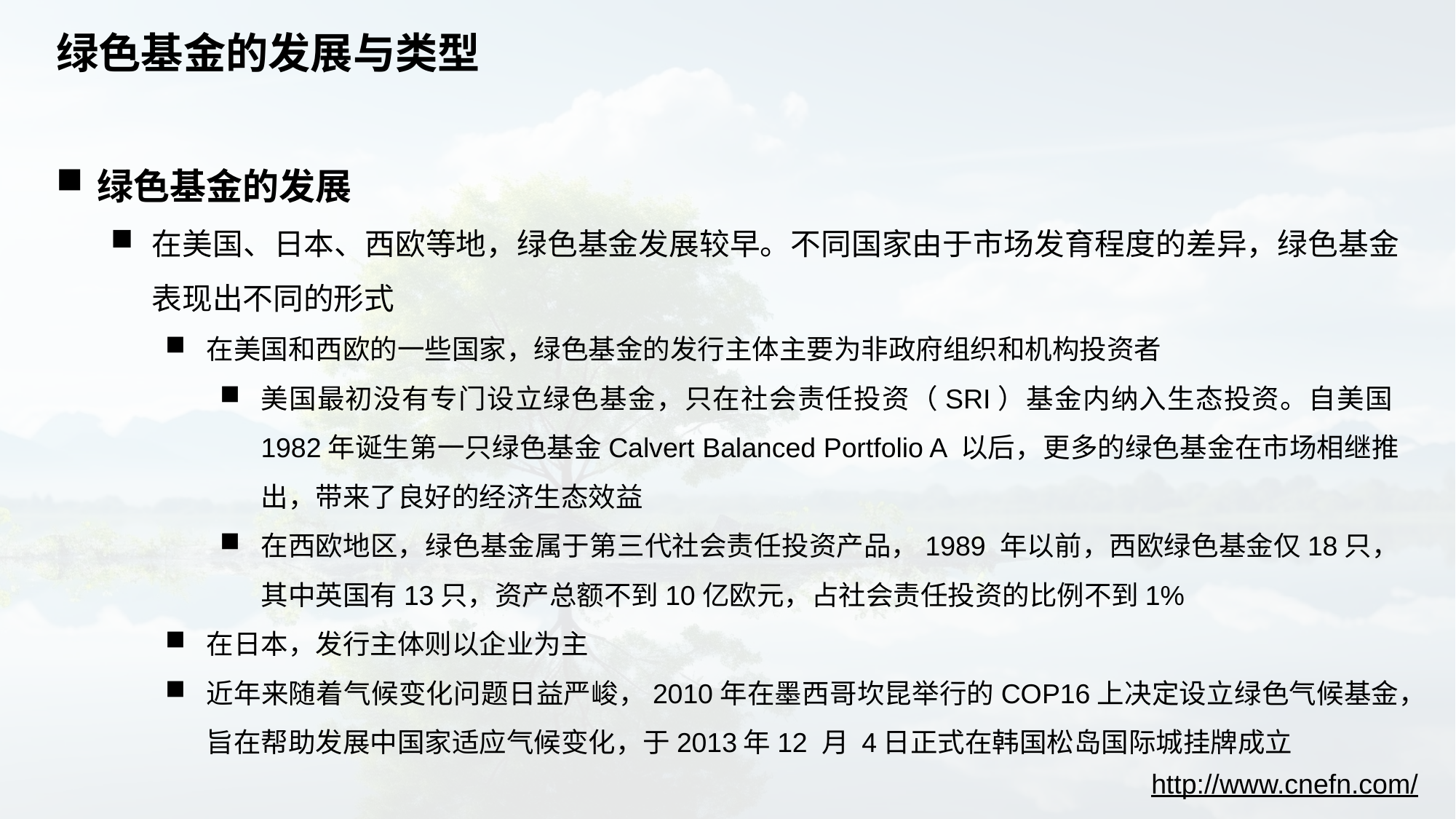

# 绿色基金的发展与类型
绿色基金的发展
在美国、日本、西欧等地，绿色基金发展较早。不同国家由于市场发育程度的差异，绿色基金表现出不同的形式
在美国和西欧的一些国家，绿色基金的发行主体主要为非政府组织和机构投资者
美国最初没有专门设立绿色基金，只在社会责任投资（SRI）基金内纳入生态投资。自美国1982年诞生第一只绿色基金Calvert Balanced Portfolio A 以后，更多的绿色基金在市场相继推出，带来了良好的经济生态效益
在西欧地区，绿色基金属于第三代社会责任投资产品，1989 年以前，西欧绿色基金仅18只，其中英国有13只，资产总额不到10亿欧元，占社会责任投资的比例不到1%
在日本，发行主体则以企业为主
近年来随着气候变化问题日益严峻，2010年在墨西哥坎昆举行的COP16上决定设立绿色气候基金，旨在帮助发展中国家适应气候变化，于2013年12 月 4日正式在韩国松岛国际城挂牌成立